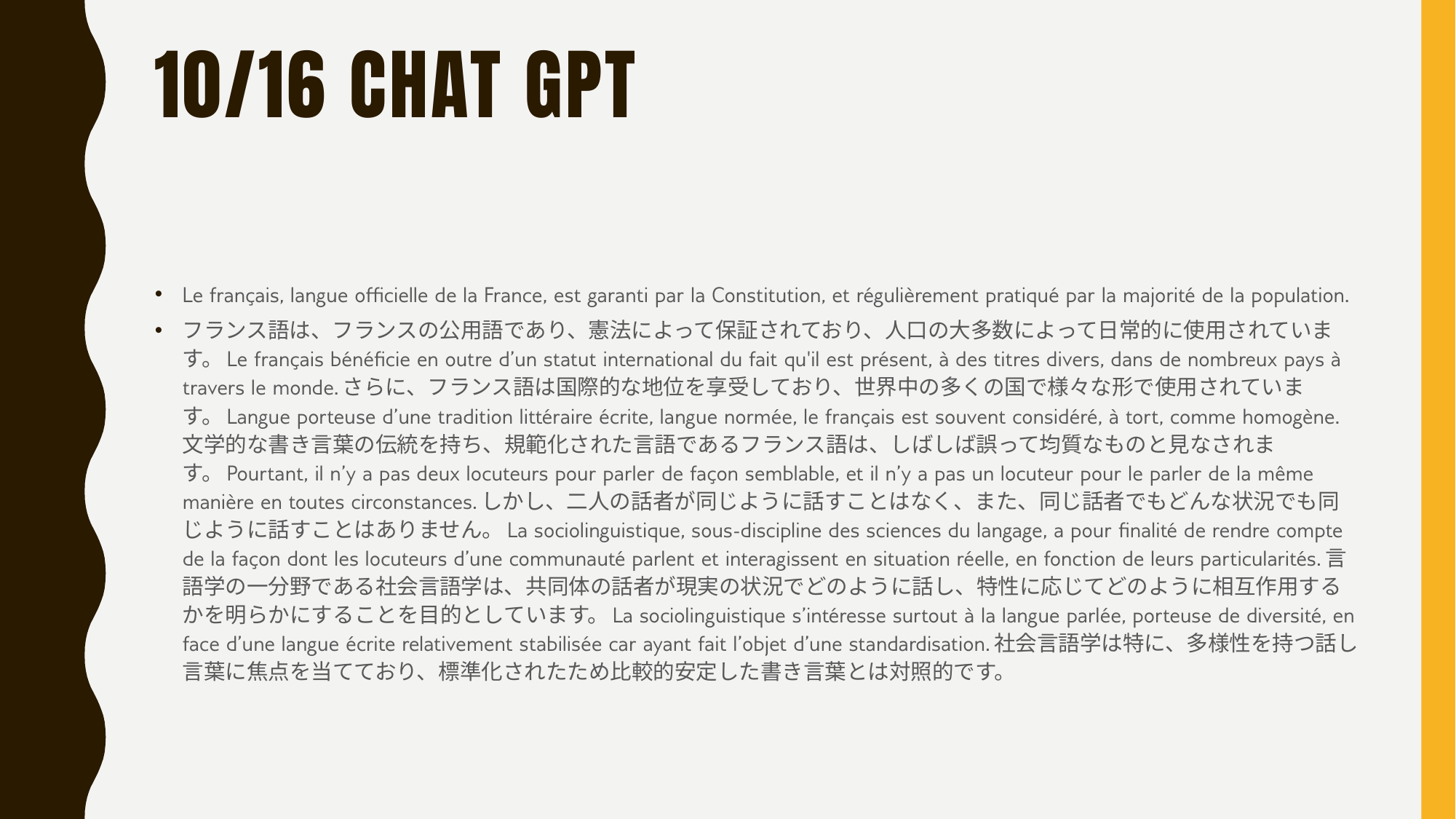

# 10/16 chat gpt
Le français, langue officielle de la France, est garanti par la Constitution, et régulièrement pratiqué par la majorité de la population.
フランス語は、フランスの公用語であり、憲法によって保証されており、人口の大多数によって日常的に使用されています。Le français bénéficie en outre d’un statut international du fait qu'il est présent, à des titres divers, dans de nombreux pays à travers le monde.さらに、フランス語は国際的な地位を享受しており、世界中の多くの国で様々な形で使用されています。Langue porteuse d’une tradition littéraire écrite, langue normée, le français est souvent considéré, à tort, comme homogène.文学的な書き言葉の伝統を持ち、規範化された言語であるフランス語は、しばしば誤って均質なものと見なされます。Pourtant, il n’y a pas deux locuteurs pour parler de façon semblable, et il n’y a pas un locuteur pour le parler de la même manière en toutes circonstances.しかし、二人の話者が同じように話すことはなく、また、同じ話者でもどんな状況でも同じように話すことはありません。La sociolinguistique, sous-discipline des sciences du langage, a pour finalité de rendre compte de la façon dont les locuteurs d’une communauté parlent et interagissent en situation réelle, en fonction de leurs particularités.言語学の一分野である社会言語学は、共同体の話者が現実の状況でどのように話し、特性に応じてどのように相互作用するかを明らかにすることを目的としています。La sociolinguistique s’intéresse surtout à la langue parlée, porteuse de diversité, en face d’une langue écrite relativement stabilisée car ayant fait l’objet d’une standardisation.社会言語学は特に、多様性を持つ話し言葉に焦点を当てており、標準化されたため比較的安定した書き言葉とは対照的です。